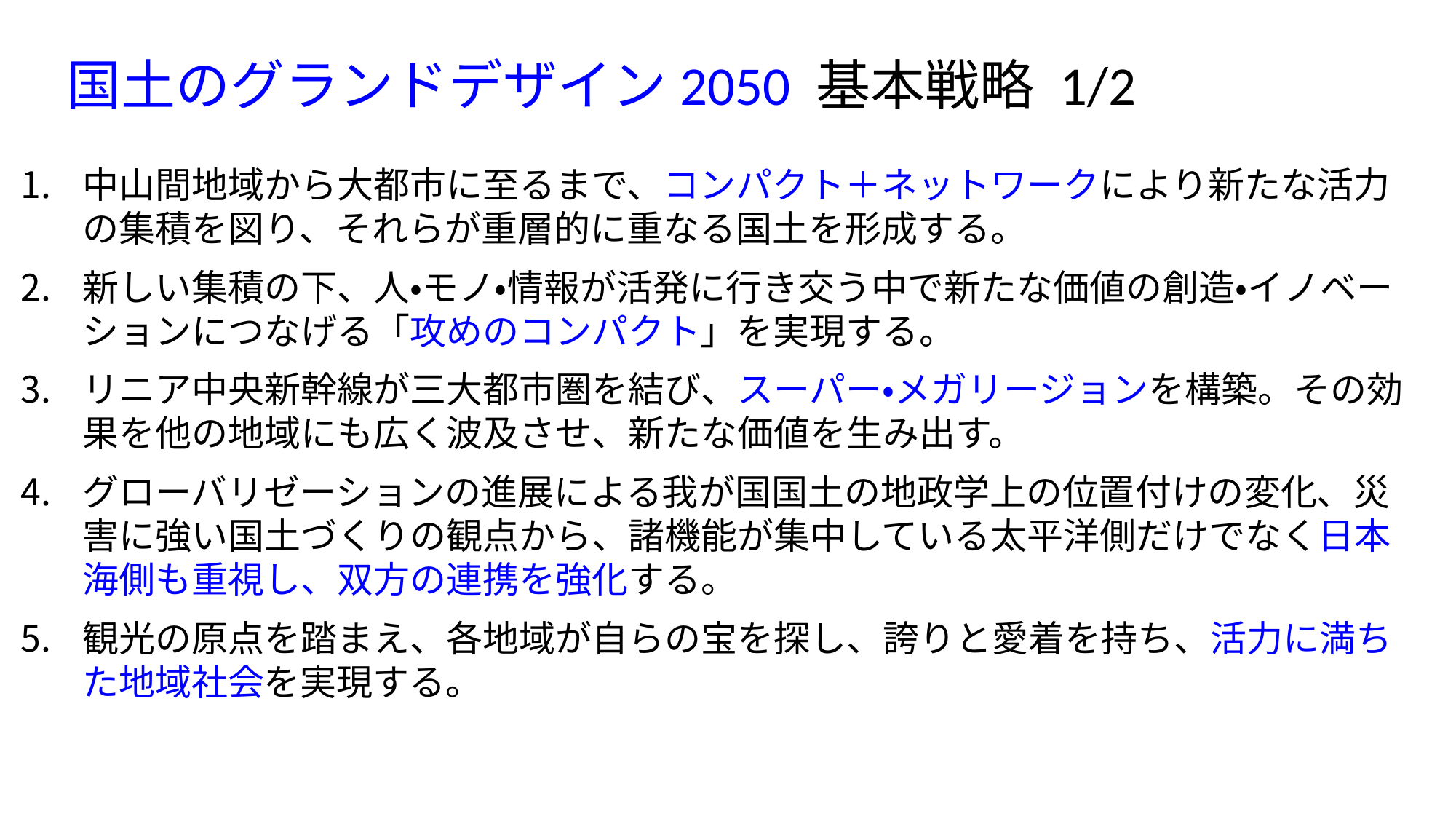

# 国土のグランドデザイン2050 基本戦略 1/2
中山間地域から大都市に至るまで、コンパクト＋ネットワークにより新たな活力の集積を図り、それらが重層的に重なる国土を形成する。
新しい集積の下、人・モノ・情報が活発に行き交う中で新たな価値の創造・イノベーションにつなげる「攻めのコンパクト」を実現する。
リニア中央新幹線が三大都市圏を結び、スーパー・メガリージョンを構築。その効果を他の地域にも広く波及させ、新たな価値を生み出す。
グローバリゼーションの進展による我が国国土の地政学上の位置付けの変化、災害に強い国土づくりの観点から、諸機能が集中している太平洋側だけでなく日本海側も重視し、双方の連携を強化する。
観光の原点を踏まえ、各地域が自らの宝を探し、誇りと愛着を持ち、活力に満ちた地域社会を実現する。